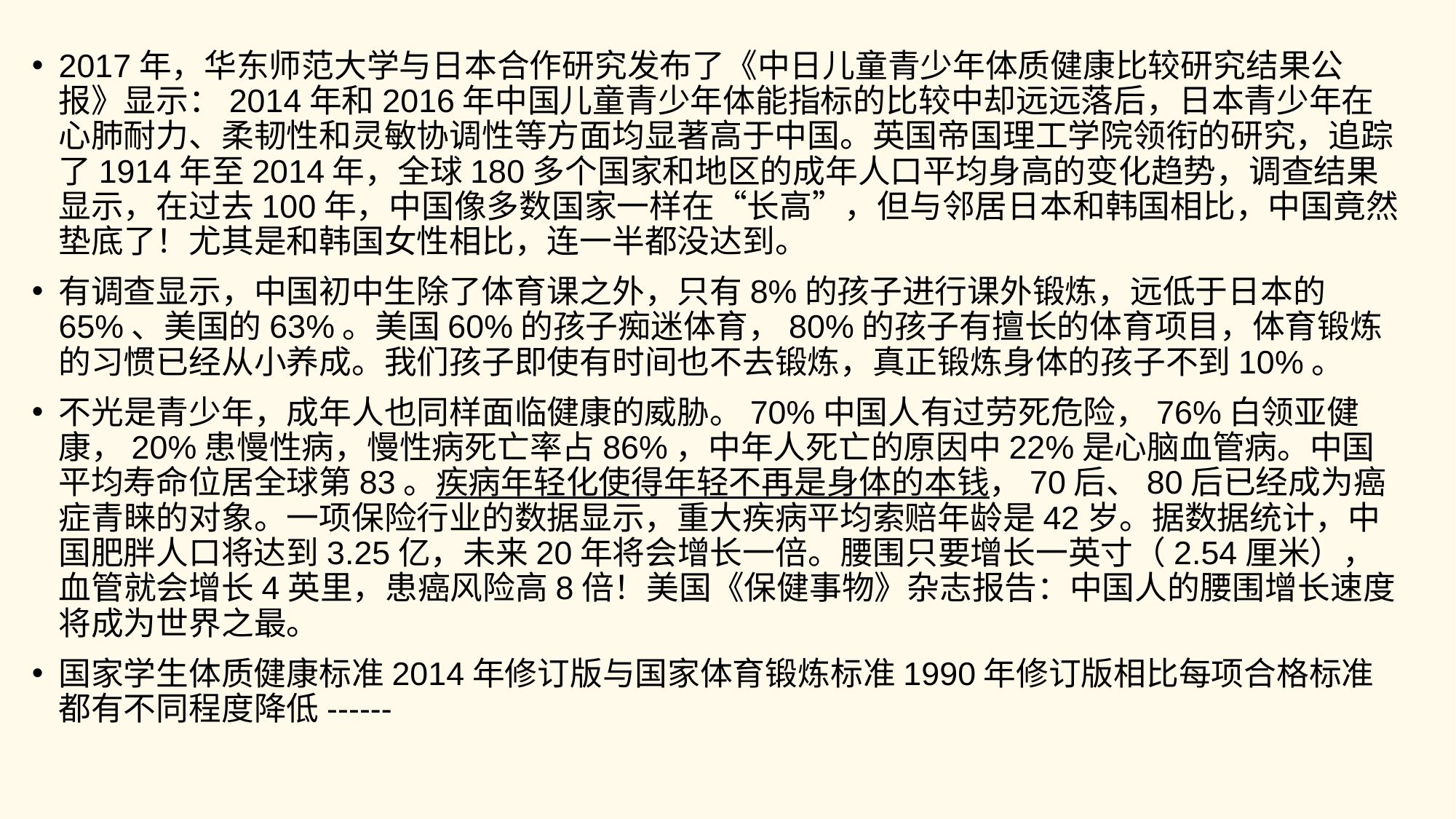

2017年，华东师范大学与日本合作研究发布了《中日儿童青少年体质健康比较研究结果公报》显示：2014年和2016年中国儿童青少年体能指标的比较中却远远落后，日本青少年在心肺耐力、柔韧性和灵敏协调性等方面均显著高于中国。英国帝国理工学院领衔的研究，追踪了1914年至2014年，全球180多个国家和地区的成年人口平均身高的变化趋势，调查结果显示，在过去100年，中国像多数国家一样在“长高”，但与邻居日本和韩国相比，中国竟然垫底了！尤其是和韩国女性相比，连一半都没达到。
有调查显示，中国初中生除了体育课之外，只有8%的孩子进行课外锻炼，远低于日本的65%、美国的63%。美国60%的孩子痴迷体育，80%的孩子有擅长的体育项目，体育锻炼的习惯已经从小养成。我们孩子即使有时间也不去锻炼，真正锻炼身体的孩子不到10%。
不光是青少年，成年人也同样面临健康的威胁。70%中国人有过劳死危险，76%白领亚健康，20%患慢性病，慢性病死亡率占86%，中年人死亡的原因中22%是心脑血管病。中国平均寿命位居全球第83。疾病年轻化使得年轻不再是身体的本钱，70后、80后已经成为癌症青睐的对象。一项保险行业的数据显示，重大疾病平均索赔年龄是42岁。据数据统计，中国肥胖人口将达到3.25亿，未来20年将会增长一倍。腰围只要增长一英寸（2.54厘米），血管就会增长4英里，患癌风险高8倍！美国《保健事物》杂志报告：中国人的腰围增长速度将成为世界之最。
国家学生体质健康标准2014年修订版与国家体育锻炼标准1990年修订版相比每项合格标准都有不同程度降低------
#